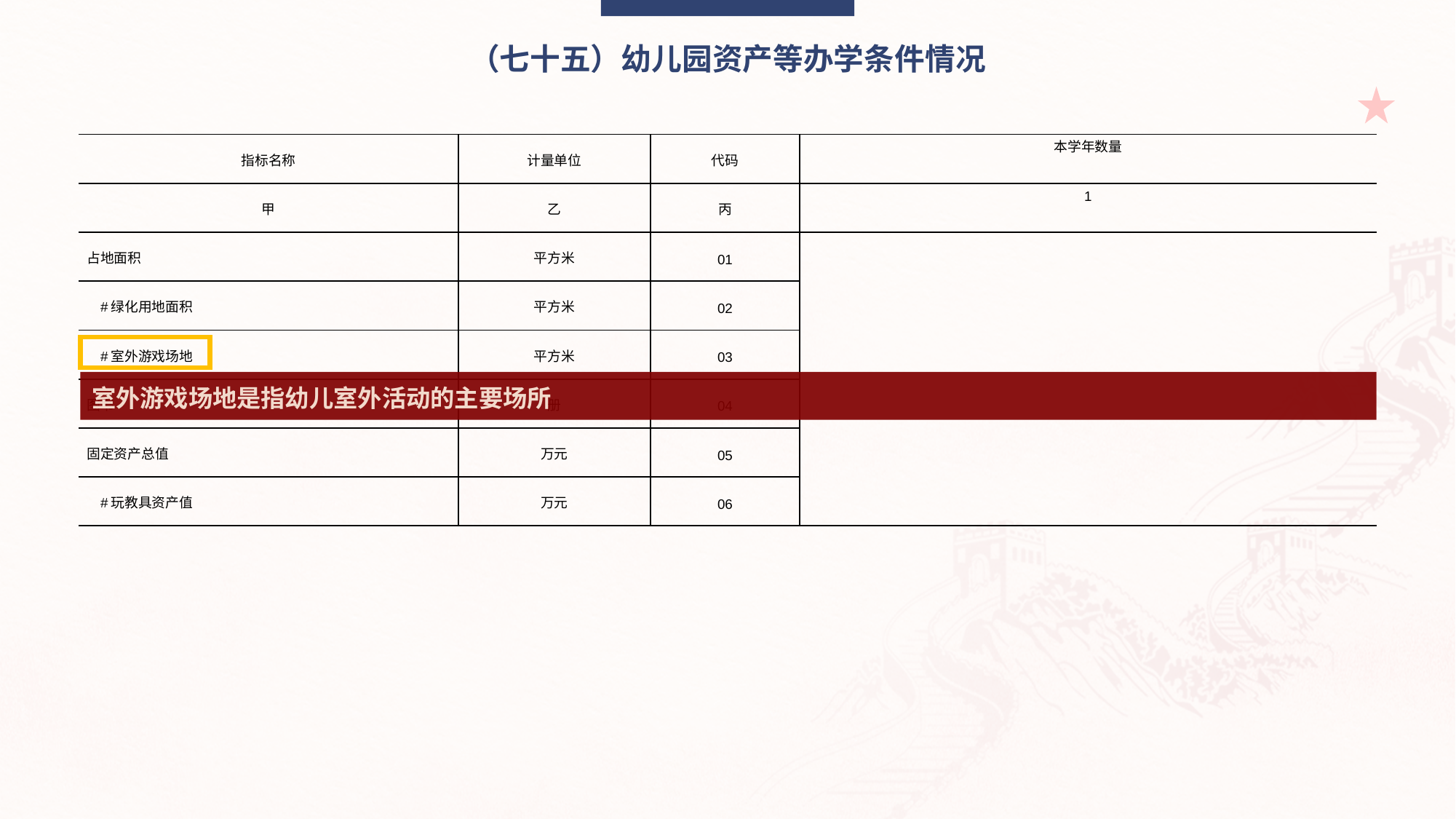

（七十五）幼儿园资产等办学条件情况
| 指标名称 | 计量单位 | 代码 | 本学年数量 |
| --- | --- | --- | --- |
| 甲 | 乙 | 丙 | 1 |
| 占地面积 | 平方米 | 01 |  |
| #绿化用地面积 | 平方米 | 02 |  |
| #室外游戏场地 | 平方米 | 03 |  |
| 图书 | 册 | 04 |  |
| 固定资产总值 | 万元 | 05 |  |
| #玩教具资产值 | 万元 | 06 |  |

室外游戏场地是指幼儿室外活动的主要场所